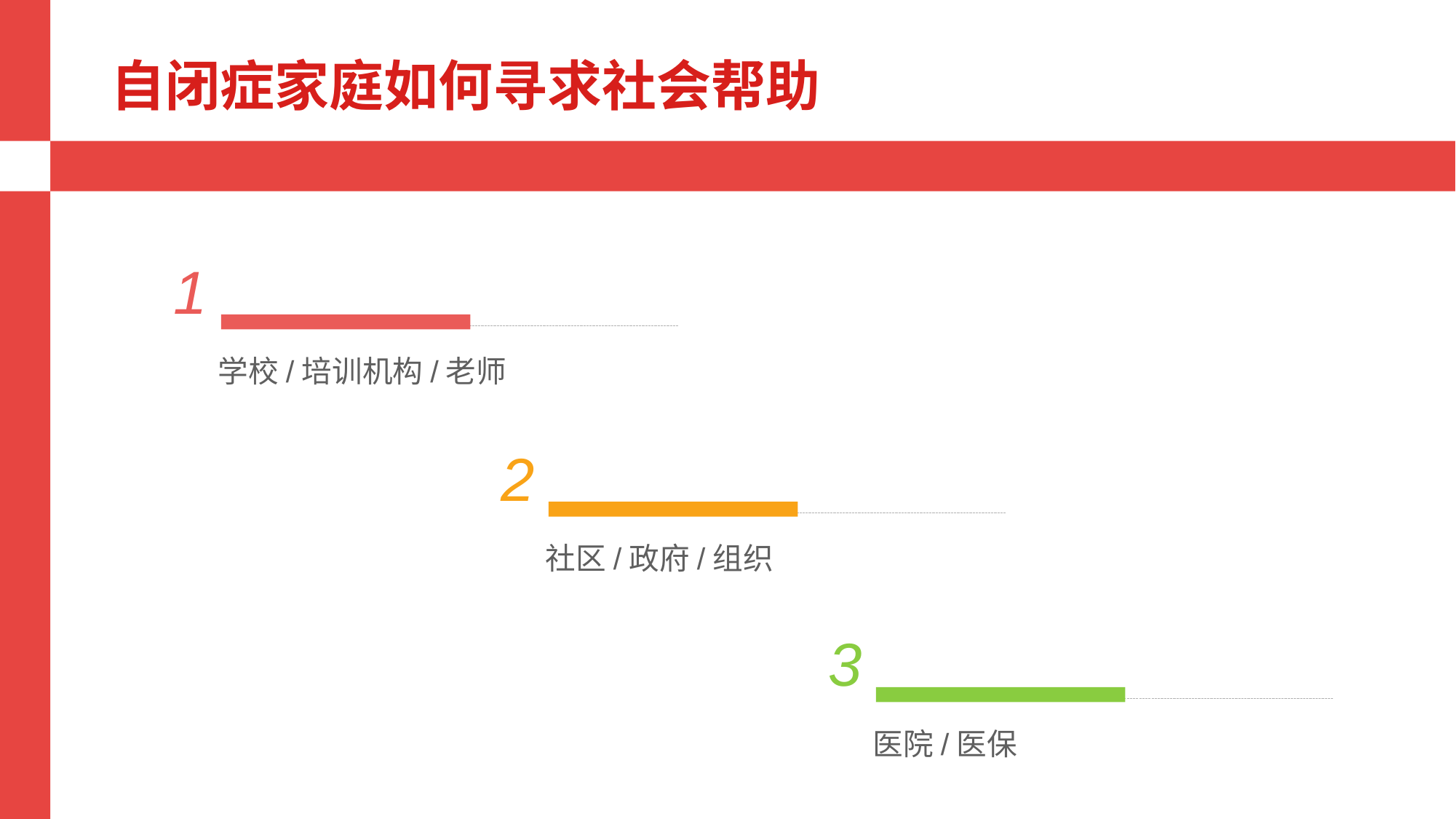

自闭症家庭如何寻求社会帮助
1

学校/培训机构/老师
2

社区/政府/组织
3

医院/医保